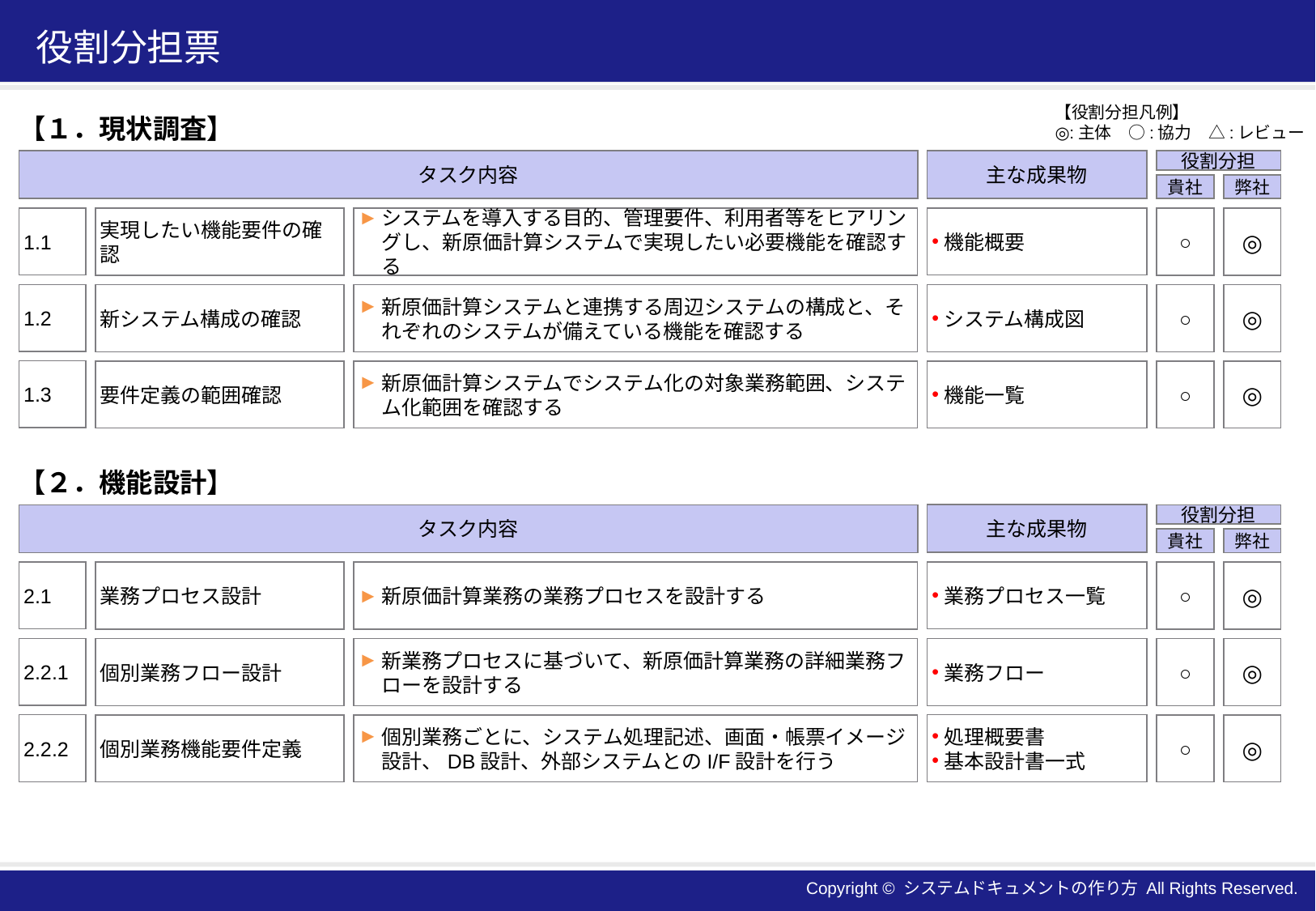

# 役割分担票
【役割分担凡例】
◎:主体　○:協力　△:レビュー
【１．現状調査】
タスク内容
主な成果物
役割分担
貴社
弊社
1.1
機能概要
実現したい機能要件の確認
システムを導入する目的、管理要件、利用者等をヒアリングし、新原価計算システムで実現したい必要機能を確認する
○
◎
1.2
新システム構成の確認
新原価計算システムと連携する周辺システムの構成と、それぞれのシステムが備えている機能を確認する
システム構成図
○
◎
1.3
要件定義の範囲確認
新原価計算システムでシステム化の対象業務範囲、システム化範囲を確認する
機能一覧
○
◎
【２．機能設計】
主な成果物
タスク内容
役割分担
貴社
弊社
2.1
業務プロセス一覧
業務プロセス設計
新原価計算業務の業務プロセスを設計する
○
◎
2.2.1
個別業務フロー設計
新業務プロセスに基づいて、新原価計算業務の詳細業務フローを設計する
業務フロー
○
◎
2.2.2
処理概要書
基本設計書一式
個別業務機能要件定義
個別業務ごとに、システム処理記述、画面・帳票イメージ設計、DB設計、外部システムとのI/F設計を行う
○
◎